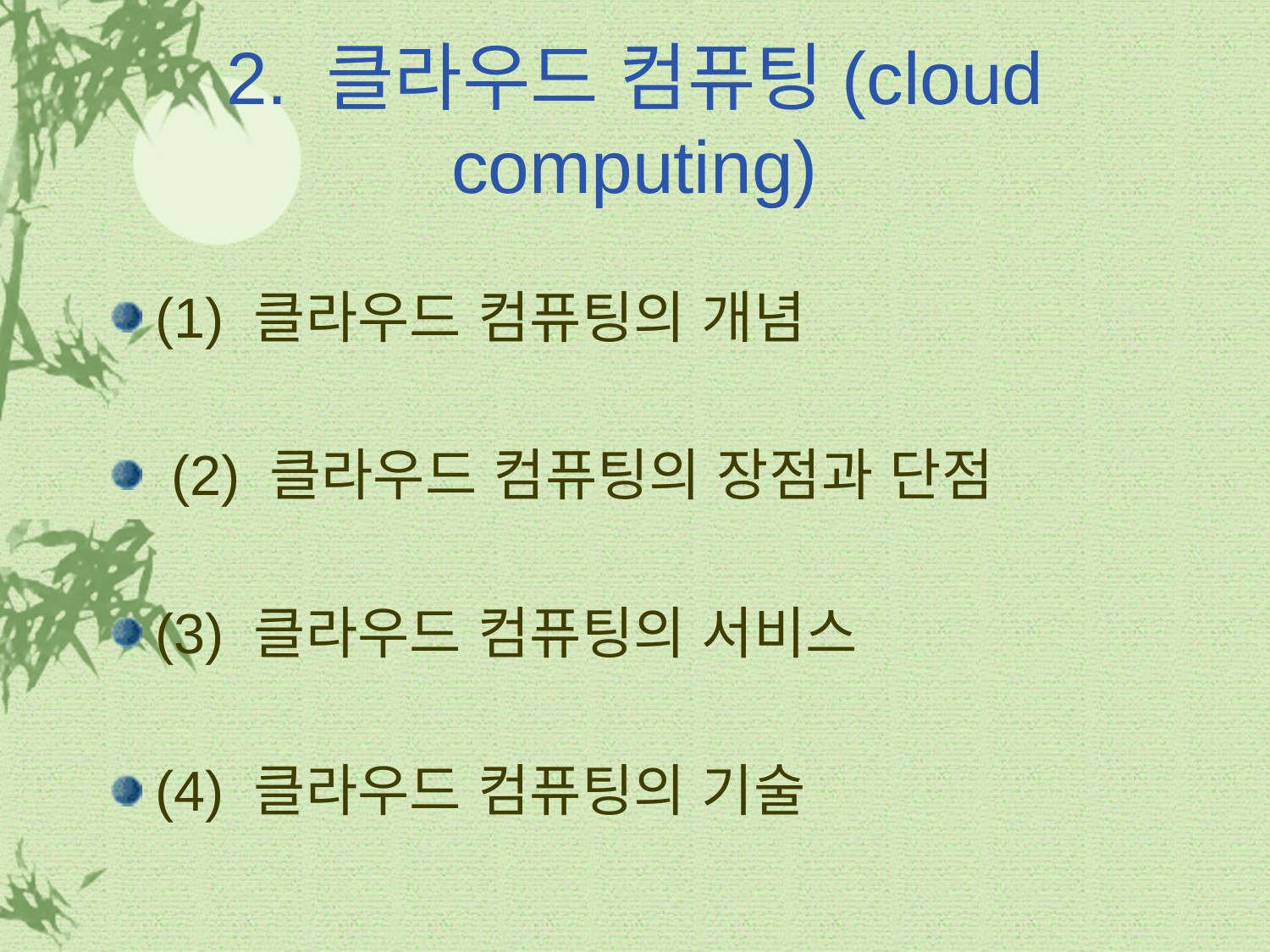

# 2. 클라우드 컴퓨팅(cloud computing)
(1) 클라우드 컴퓨팅의 개념

 (2) 클라우드 컴퓨팅의 장점과 단점

(3) 클라우드 컴퓨팅의 서비스

(4) 클라우드 컴퓨팅의 기술